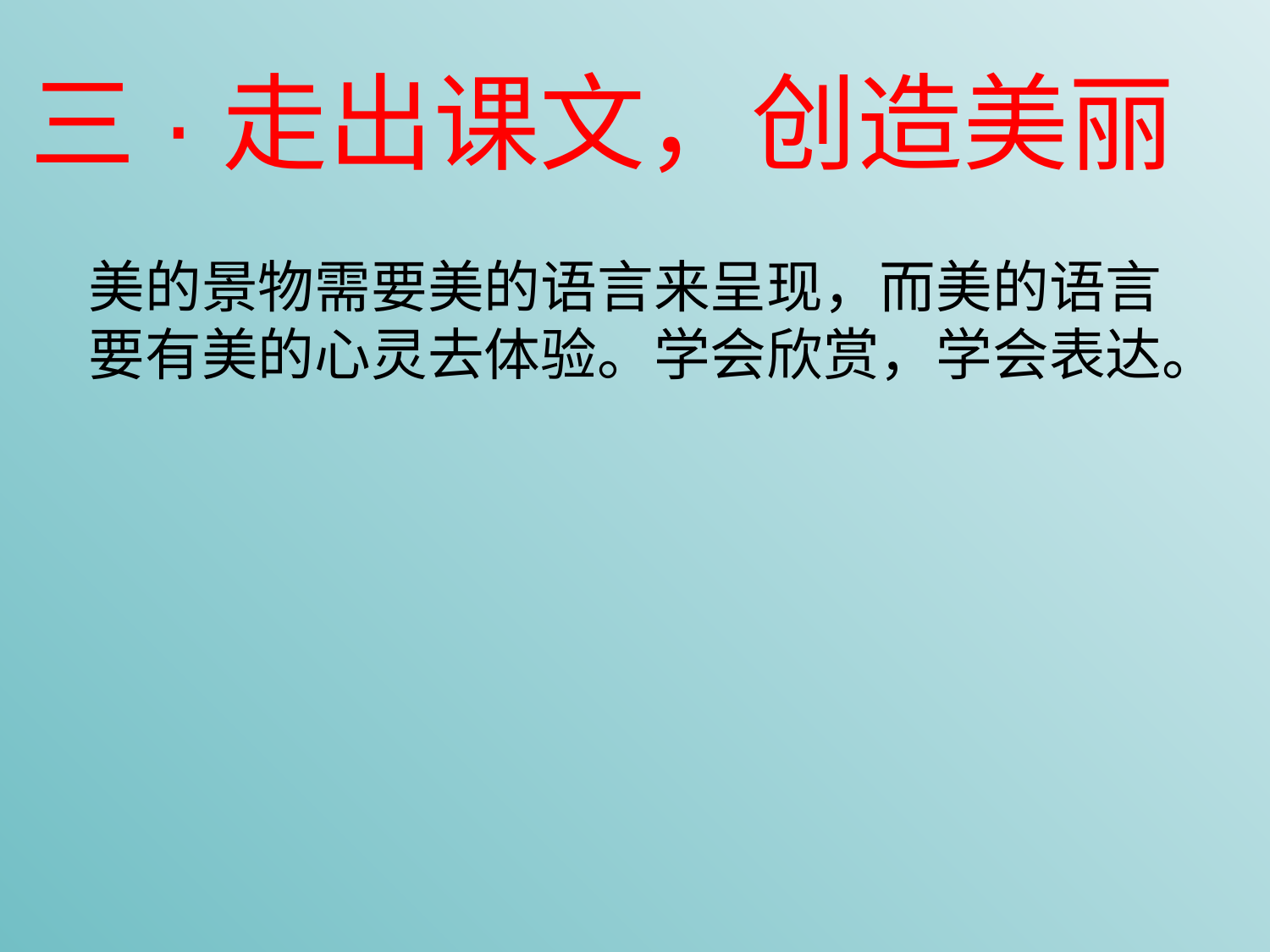

三·走出课文，创造美丽
美的景物需要美的语言来呈现，而美的语言要有美的心灵去体验。学会欣赏，学会表达。